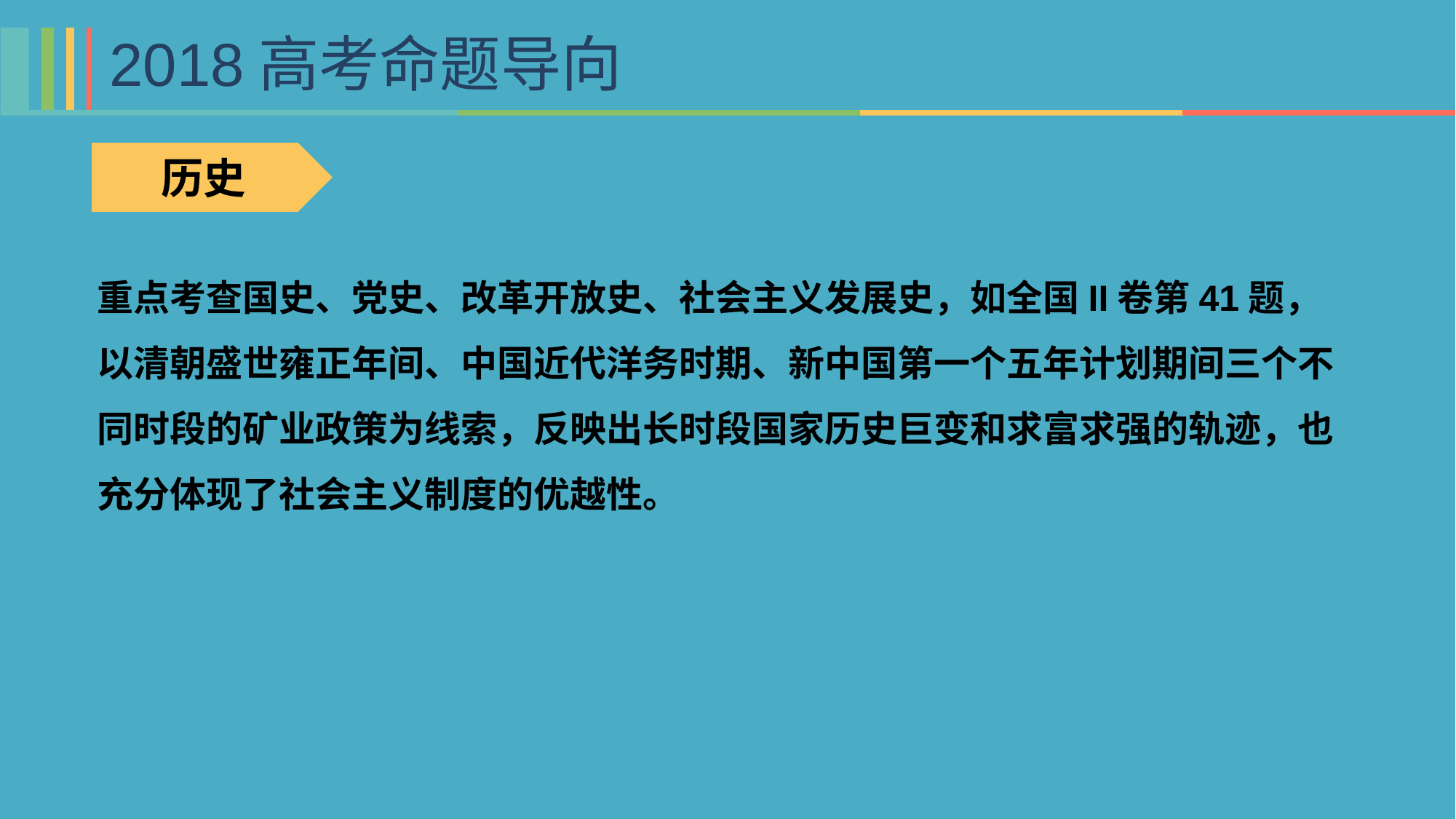

2018高考命题导向

历史
重点考查国史、党史、改革开放史、社会主义发展史，如全国II卷第41题，以清朝盛世雍正年间、中国近代洋务时期、新中国第一个五年计划期间三个不同时段的矿业政策为线索，反映出长时段国家历史巨变和求富求强的轨迹，也充分体现了社会主义制度的优越性。